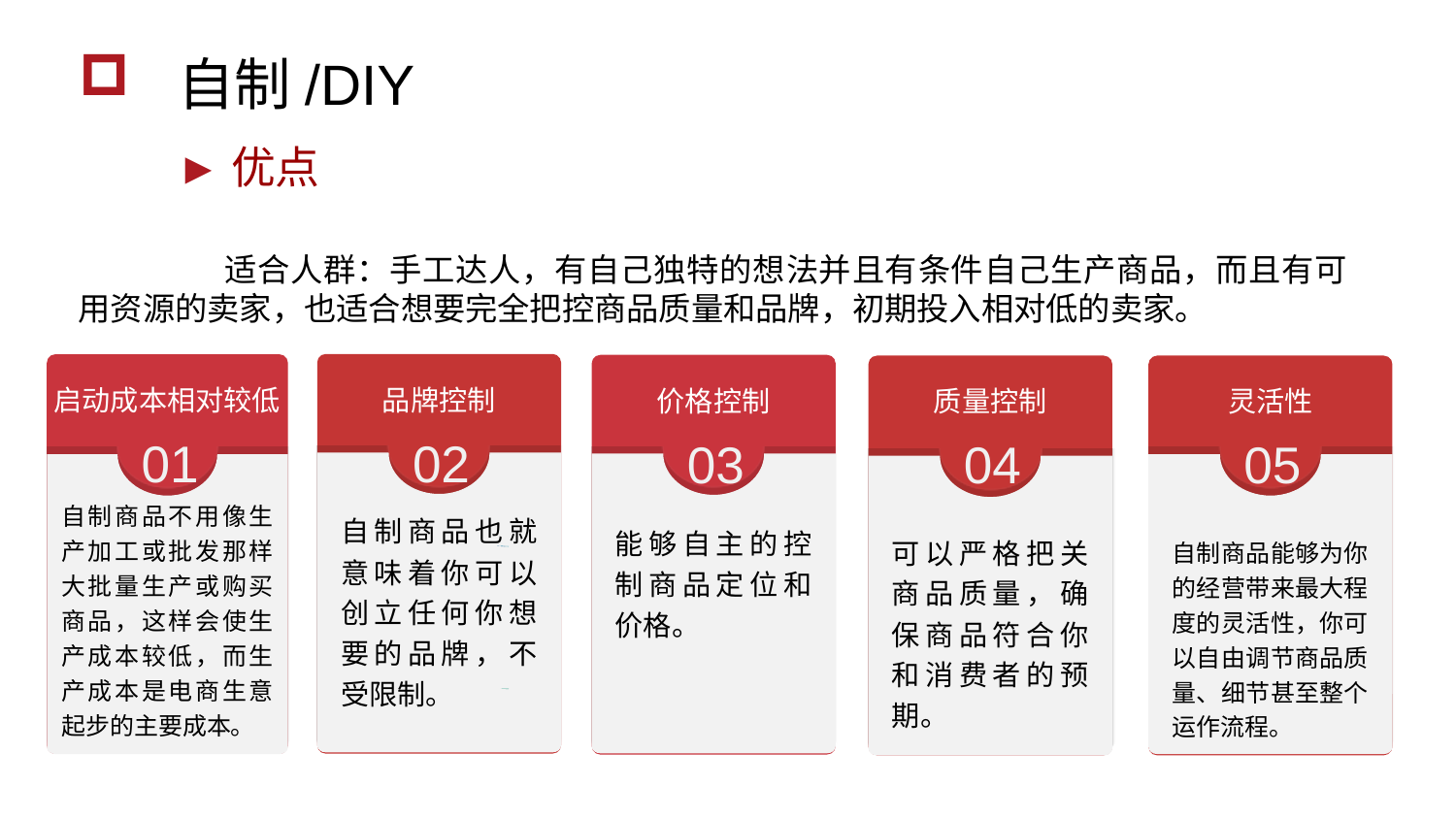

自制/DIY
►优点
	适合人群：手工达人，有自己独特的想法并且有条件自己生产商品，而且有可用资源的卖家，也适合想要完全把控商品质量和品牌，初期投入相对低的卖家。
品牌控制
02

自制商品也就意味着你可以创立任何你想要的品牌，不受限制。
启动成本相对较低
01

自制商品不用像生产加工或批发那样大批量生产或购买商品，这样会使生产成本较低，而生产成本是电商生意起步的主要成本。
价格控制
03

能够自主的控制商品定位和价格。

质量控制
04

可以严格把关商品质量，确保商品符合你和消费者的预期。
灵活性
05

自制商品能够为你的经营带来最大程度的灵活性，你可以自由调节商品质量、细节甚至整个运作流程。